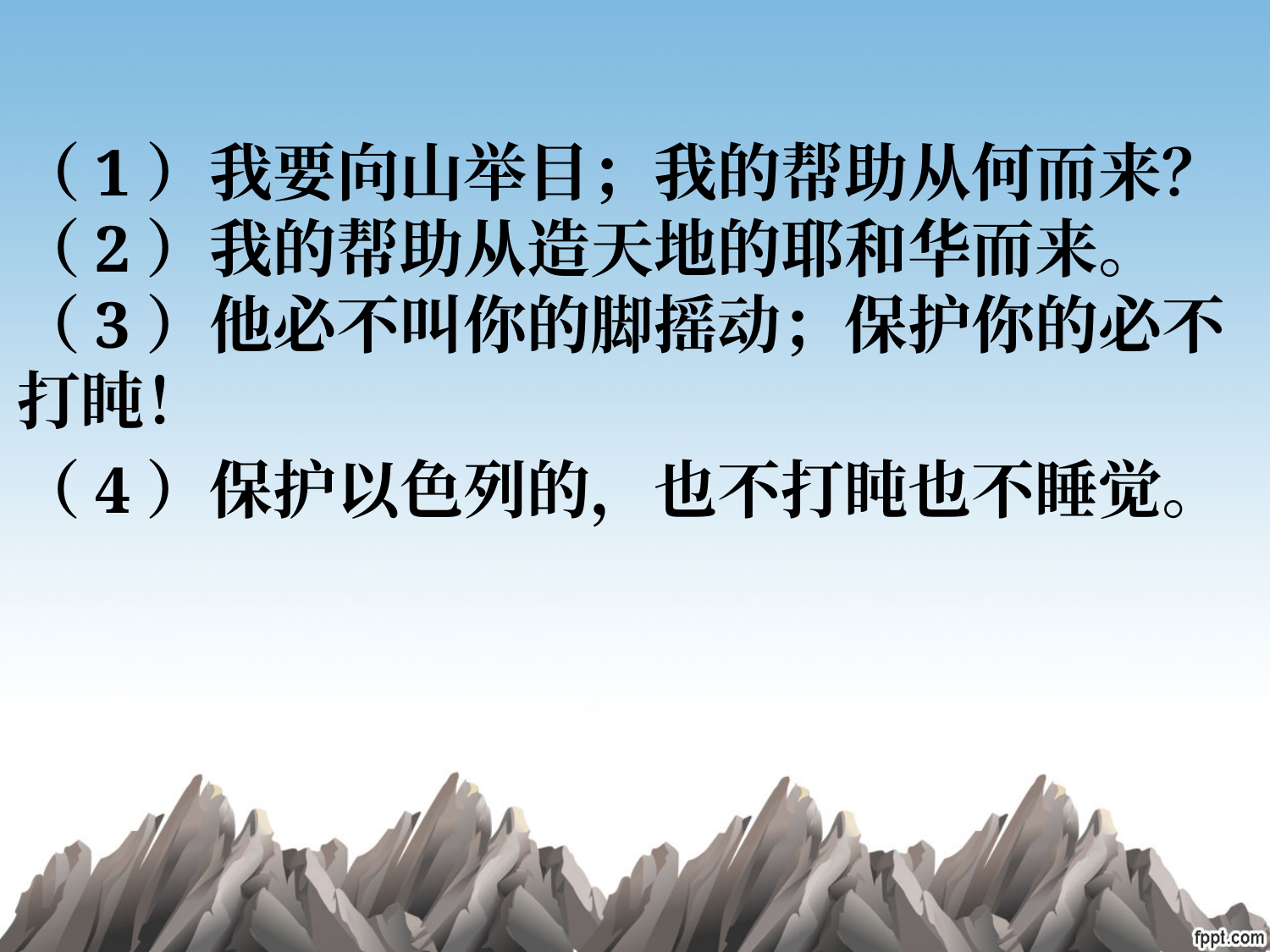

（1）我要向山举目；我的帮助从何而来？（2）我的帮助从造天地的耶和华而来。（3）他必不叫你的脚摇动；保护你的必不打盹！
（4）保护以色列的，也不打盹也不睡觉。